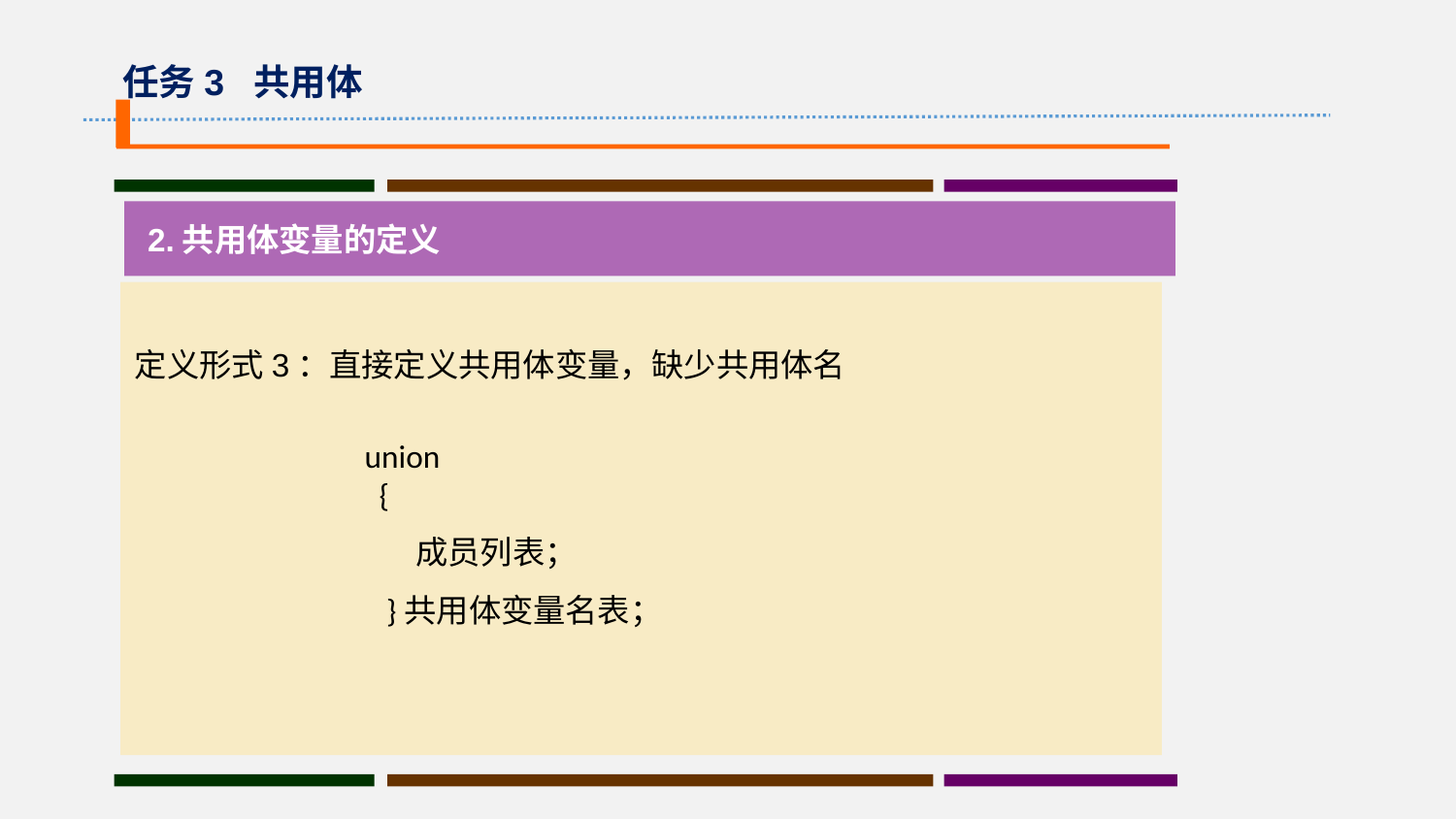

任务3  共用体

 2.共用体变量的定义

定义形式3：直接定义共用体变量，缺少共用体名

union
  {
      成员列表；
   }共用体变量名表；